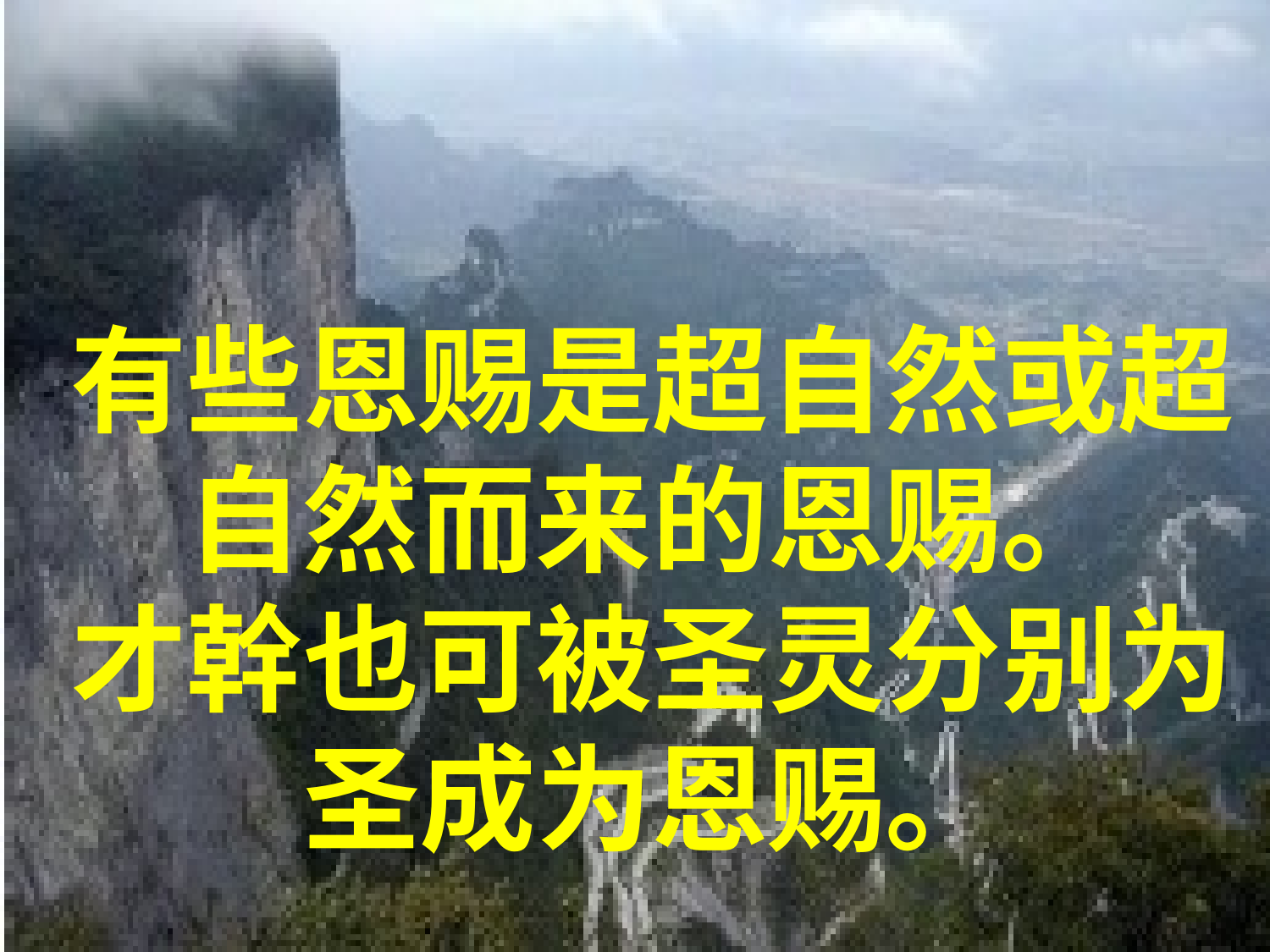

有些恩赐是超自然或超自然而来的恩赐。
才幹也可被圣灵分别为圣成为恩赐。